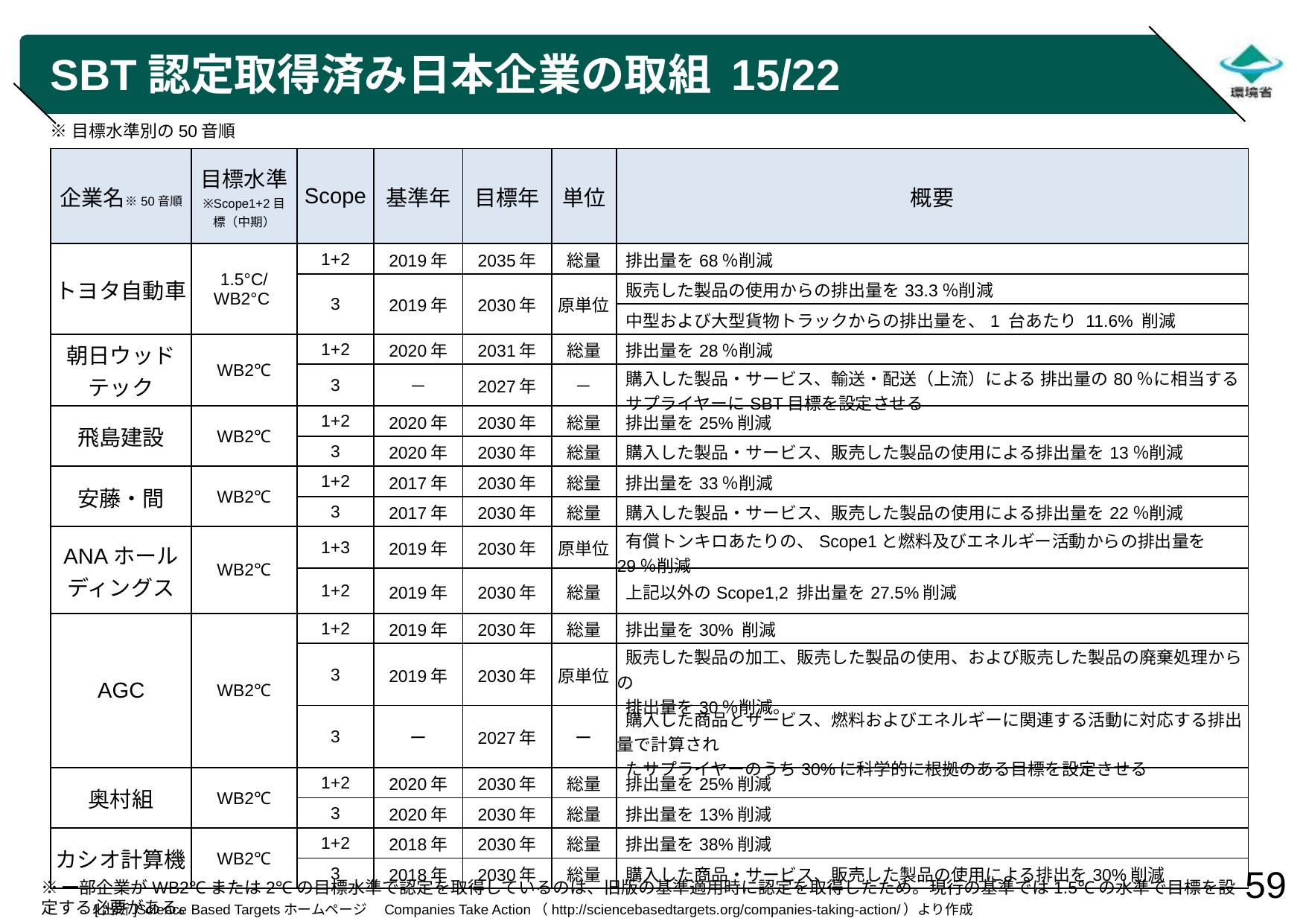

# SBT認定取得済み日本企業の取組 15/22
※目標水準別の50音順
| 企業名※50音順 | 目標水準 ※Scope1+2目標（中期） | Scope | 基準年 | 目標年 | 単位 | 概要 |
| --- | --- | --- | --- | --- | --- | --- |
| トヨタ自動車 | 1.5°C/ WB2°C | 1+2 | 2019年 | 2035年 | 総量 | 排出量を68％削減 |
|  | WB2°C | 3 | 2019年 | 2030年 | 原単位 | 販売した製品の使用からの排出量を33.3％削減 |
|  |  |  |  |  |  | 中型および大型貨物トラックからの排出量を、1 台あたり 11.6% 削減 |
| 朝日ウッドテック | WB2℃ | 1+2 | 2020年 | 2031年 | 総量 | 排出量を28％削減 |
|  |  | 3 | － | 2027年 | － | 購入した製品・サービス、輸送・配送（上流）による 排出量の80％に相当する サプライヤーにSBT目標を設定させる |
| 飛島建設 | WB2℃ | 1+2 | 2020年 | 2030年 | 総量 | 排出量を25%削減 |
|  |  | 3 | 2020年 | 2030年 | 総量 | 購入した製品・サービス、販売した製品の使用による排出量を13％削減 |
| 安藤・間 | WB2℃ | 1+2 | 2017年 | 2030年 | 総量 | 排出量を33％削減 |
|  |  | 3 | 2017年 | 2030年 | 総量 | 購入した製品・サービス、販売した製品の使用による排出量を22％削減 |
| ANAホールディングス | WB2℃ | 1+3 | 2019年 | 2030年 | 原単位 | 有償トンキロあたりの、Scope1と燃料及びエネルギー活動からの排出量を29％削減 |
|  |  | 1+2 | 2019年 | 2030年 | 総量 | 上記以外のScope1,2 排出量を27.5%削減 |
| AGC | WB2℃ | 1+2 | 2019年 | 2030年 | 総量 | 排出量を30% 削減 |
|  |  | 3 | 2019年 | 2030年 | 原単位 | 販売した製品の加工、販売した製品の使用、および販売した製品の廃棄処理からの 排出量を30％削減。 |
|  |  | 3 | ー | 2027年 | ー | 購入した商品とサービス、燃料およびエネルギーに関連する活動に対応する排出量で計算され たサプライヤーのうち30%に科学的に根拠のある目標を設定させる |
| 奥村組 | WB2℃ | 1+2 | 2020年 | 2030年 | 総量 | 排出量を25%削減 |
|  |  | 3 | 2020年 | 2030年 | 総量 | 排出量を13%削減 |
| カシオ計算機 | WB2℃ | 1+2 | 2018年 | 2030年 | 総量 | 排出量を38%削減 |
|  |  | 3 | 2018年 | 2030年 | 総量 | 購入した商品・サービス、販売した製品の使用による排出を30%削減 |
※一部企業がWB2℃または2℃の目標水準で認定を取得しているのは、旧版の基準適用時に認定を取得したため。現行の基準では1.5℃の水準で目標を設定する必要がある。
[出所]Science Based Targetsホームページ　Companies Take Action（http://sciencebasedtargets.org/companies-taking-action/）より作成